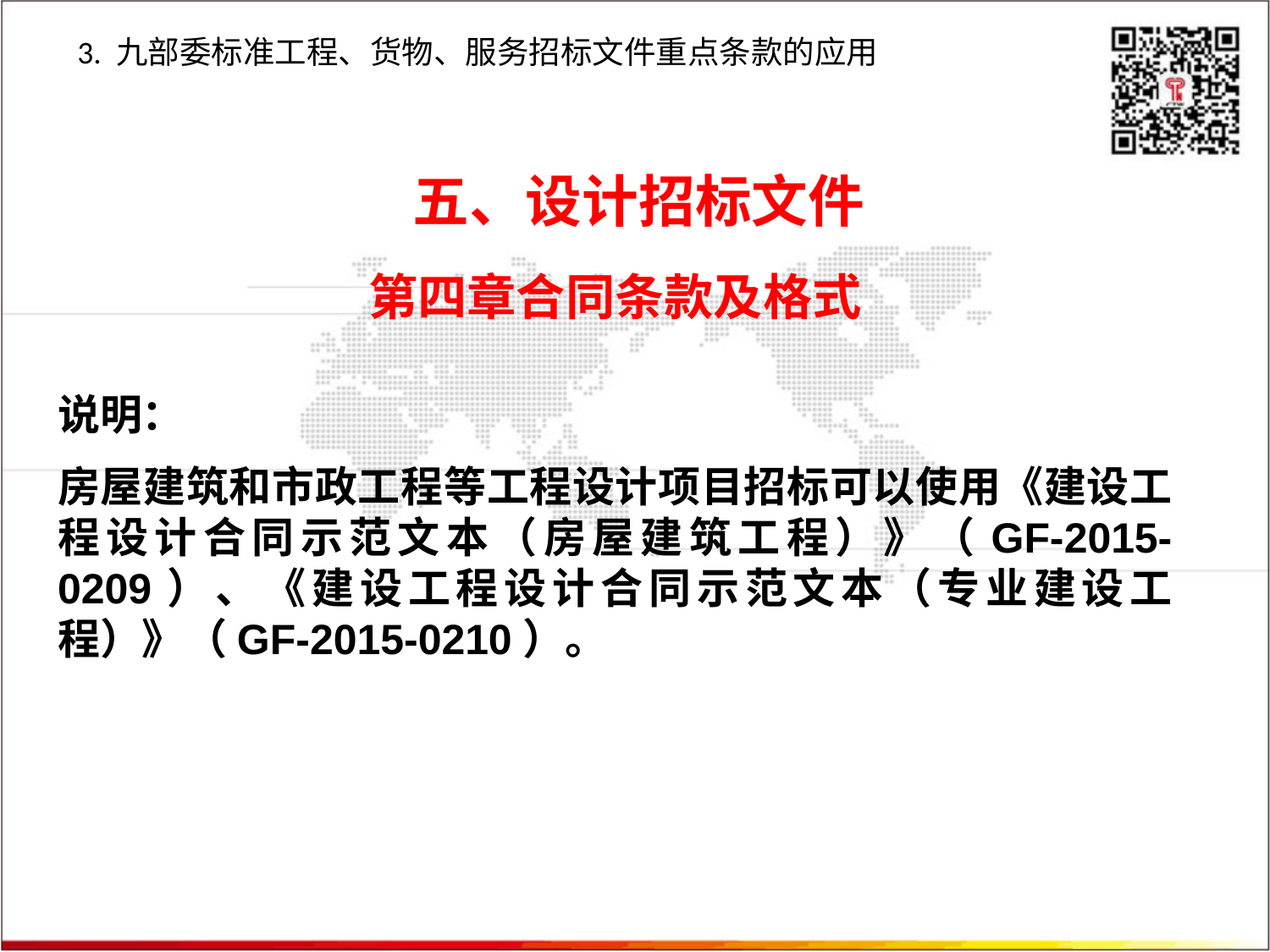

3. 九部委标准工程、货物、服务招标文件重点条款的应用
五、设计招标文件
第四章合同条款及格式
说明：
房屋建筑和市政工程等工程设计项目招标可以使用《建设工程设计合同示范文本（房屋建筑工程）》（GF-2015-0209）、《建设工程设计合同示范文本（专业建设工程）》（GF-2015-0210）。